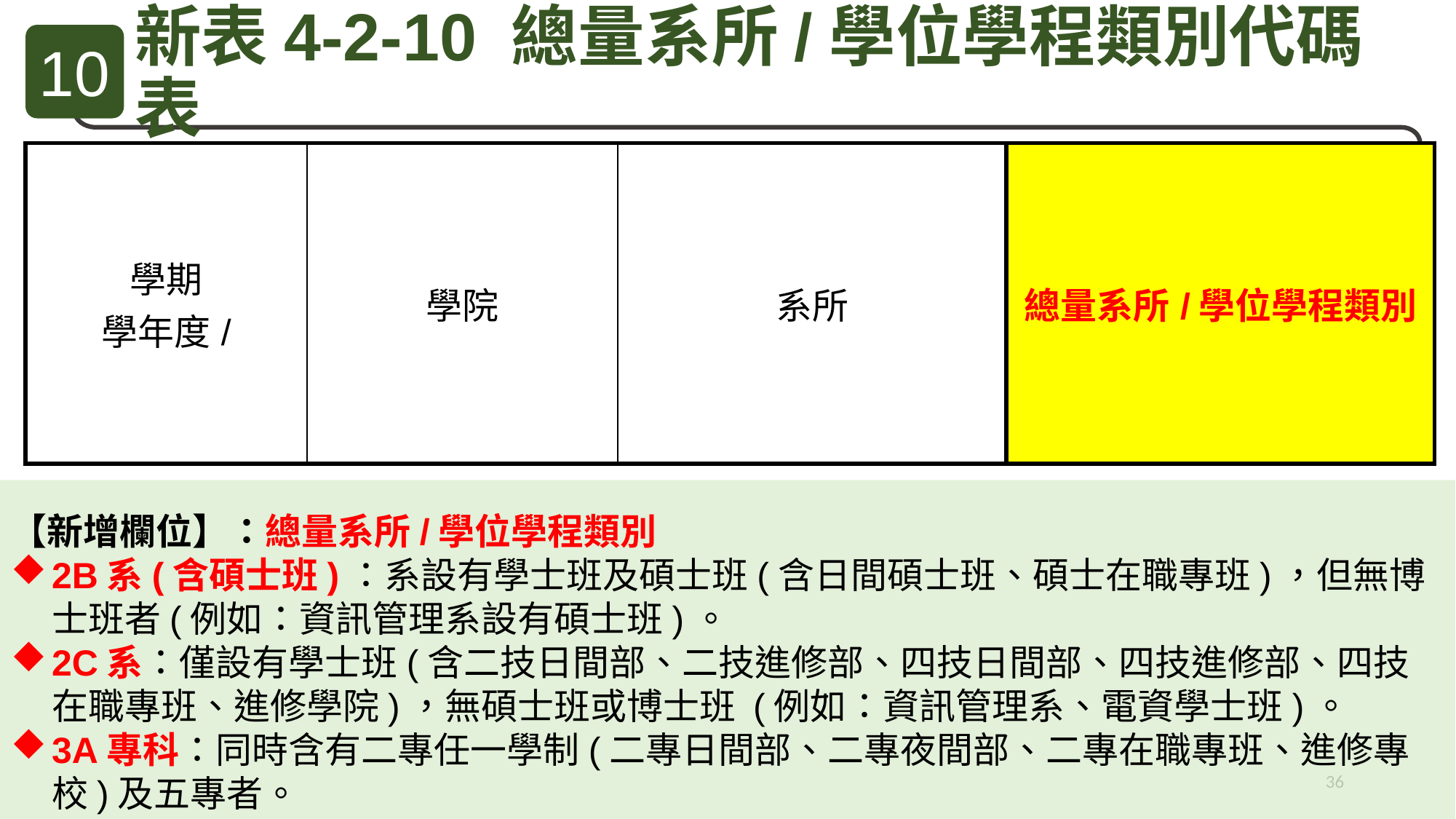

10
新表4-2-10 總量系所/學位學程類別代碼表

| 學期 學年度/ | 學院 | 系所 | 總量系所/學位學程類別 |
| --- | --- | --- | --- |

【新增欄位】：總量系所/學位學程類別
2B系(含碩士班)：系設有學士班及碩士班(含日間碩士班、碩士在職專班)，但無博士班者(例如：資訊管理系設有碩士班)。
2C系：僅設有學士班(含二技日間部、二技進修部、四技日間部、四技進修部、四技在職專班、進修學院)，無碩士班或博士班 (例如：資訊管理系、電資學士班)。
3A專科：同時含有二專任一學制(二專日間部、二專夜間部、二專在職專班、進修專校)及五專者。
36